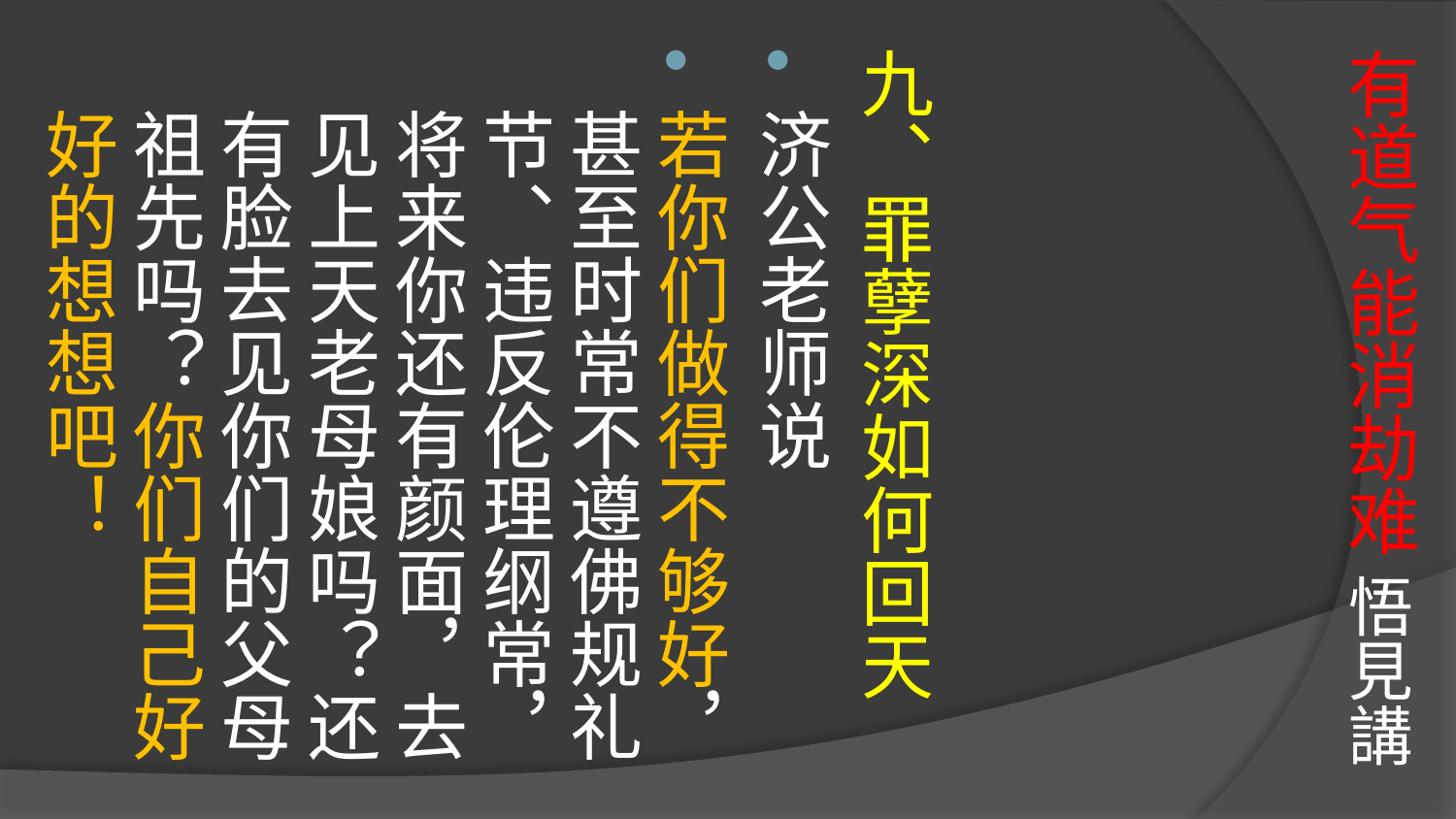

# 有道气能消劫难 悟見講
九、罪孽深如何回天
济公老师说
若你们做得不够好，甚至时常不遵佛规礼节、违反伦理纲常，将来你还有颜面，去见上天老母娘吗？还有脸去见你们的父母祖先吗？你们自己好好的想想吧！